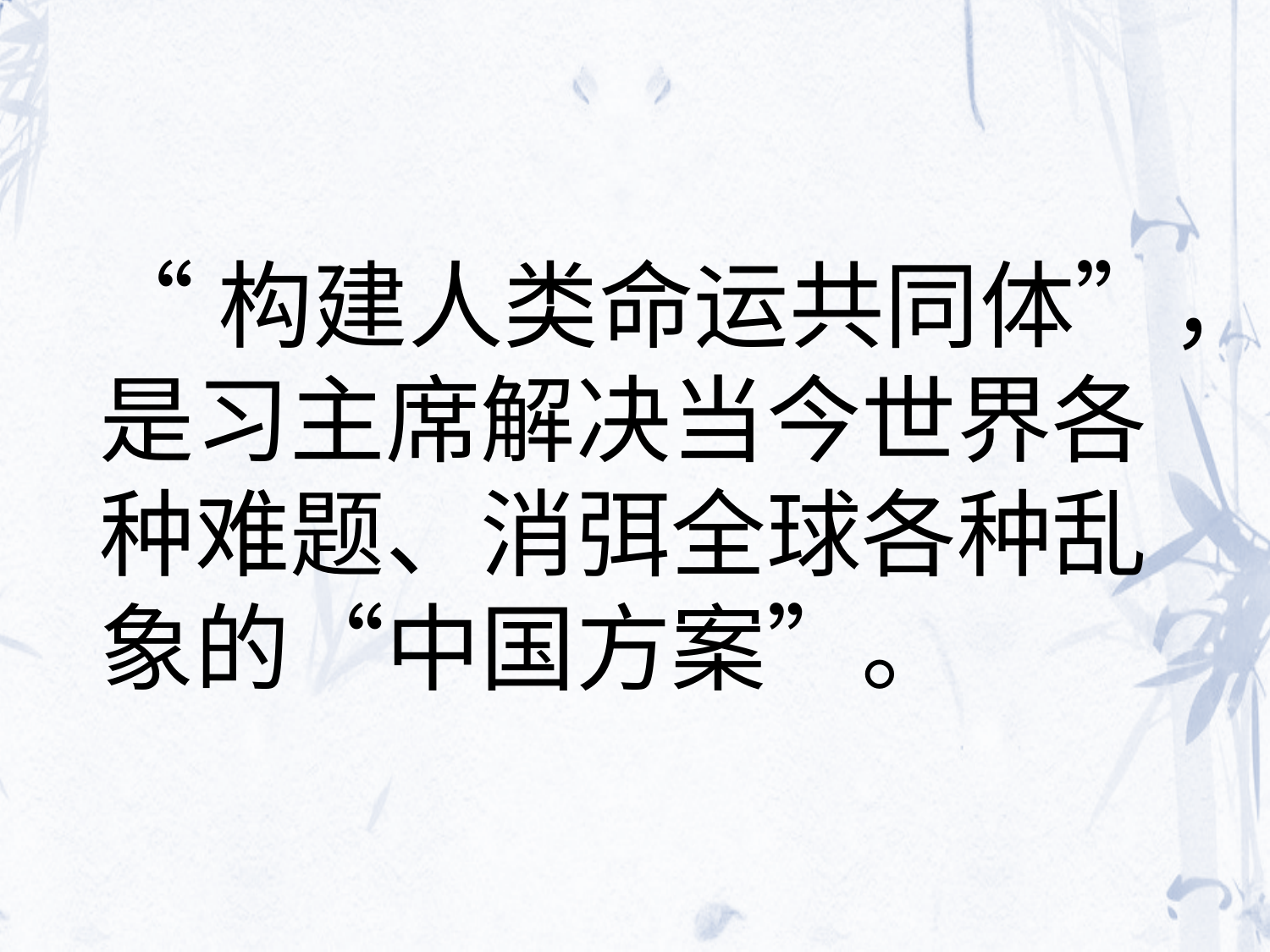

“构建人类命运共同体”，是习主席解决当今世界各种难题、消弭全球各种乱象的“中国方案”。